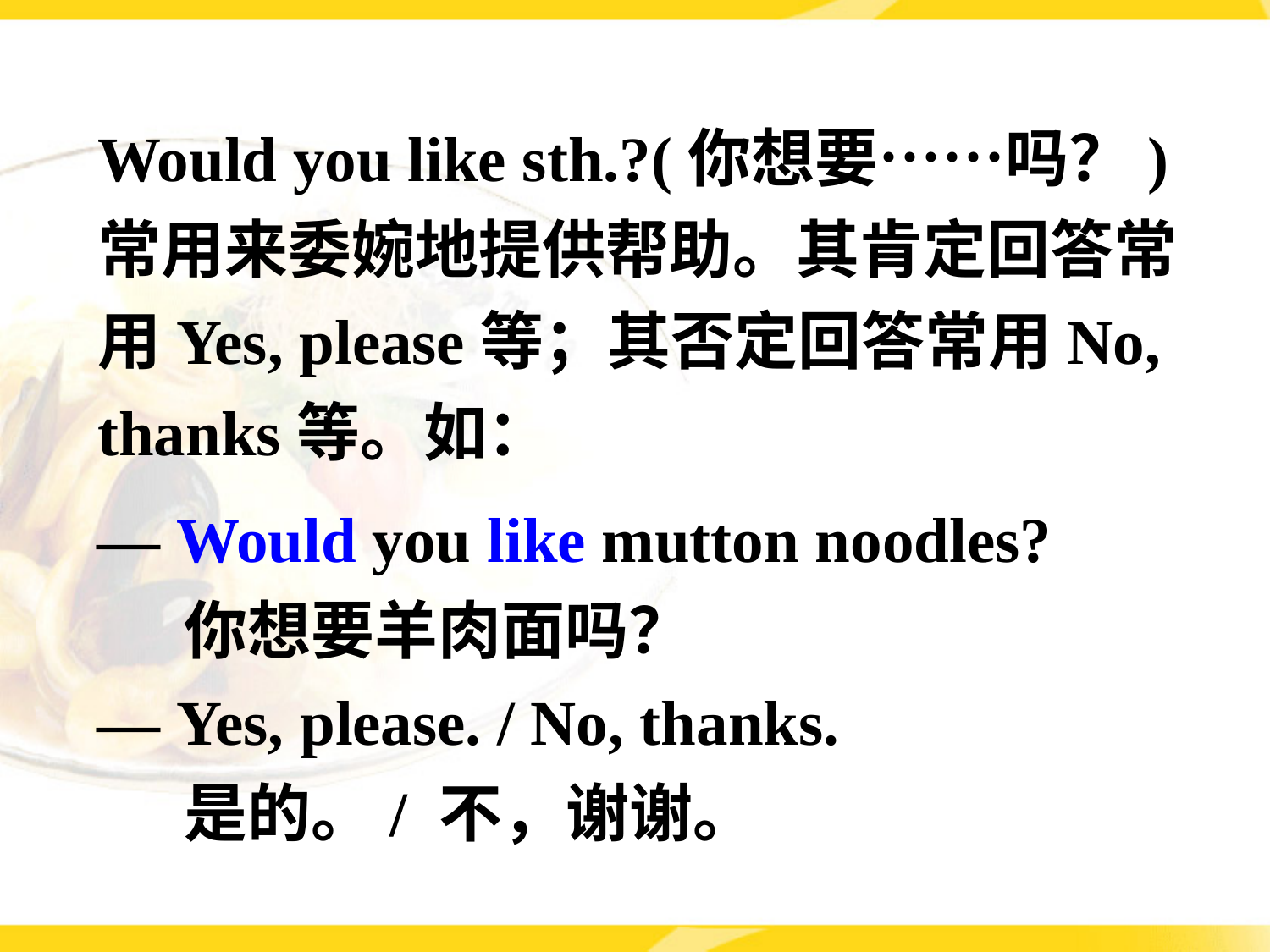

Would you like sth.?(你想要……吗？)常用来委婉地提供帮助。其肯定回答常用Yes, please等；其否定回答常用No, thanks等。如：
— Would you like mutton noodles?
     你想要羊肉面吗？
— Yes, please. / No, thanks.
     是的。/ 不，谢谢。